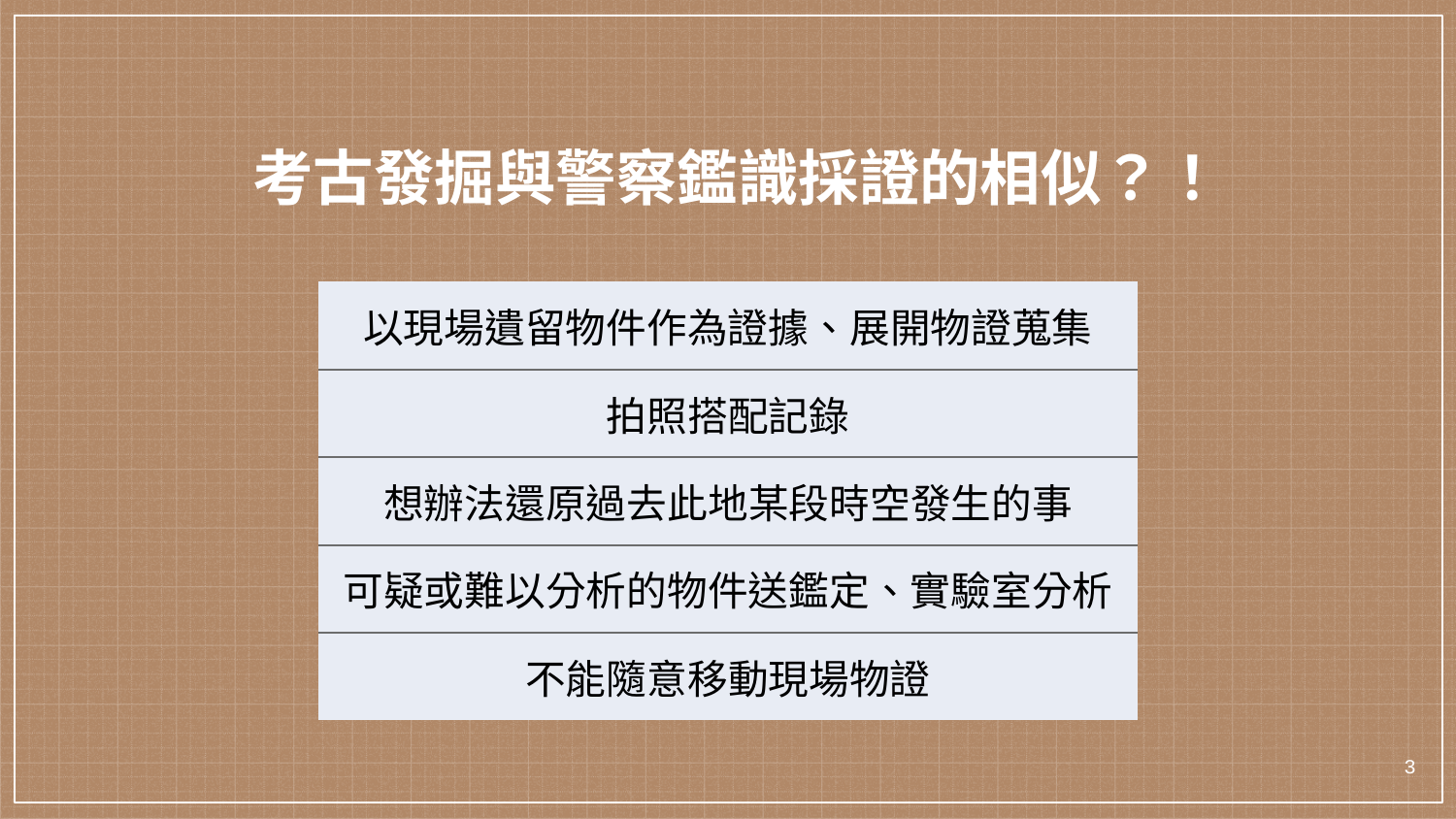

考古發掘與警察鑑識採證的相似？！
| 以現場遺留物件作為證據、展開物證蒐集 |
| --- |
| 拍照搭配記錄 |
| 想辦法還原過去此地某段時空發生的事 |
| 可疑或難以分析的物件送鑑定、實驗室分析 |
| 不能隨意移動現場物證 |
3